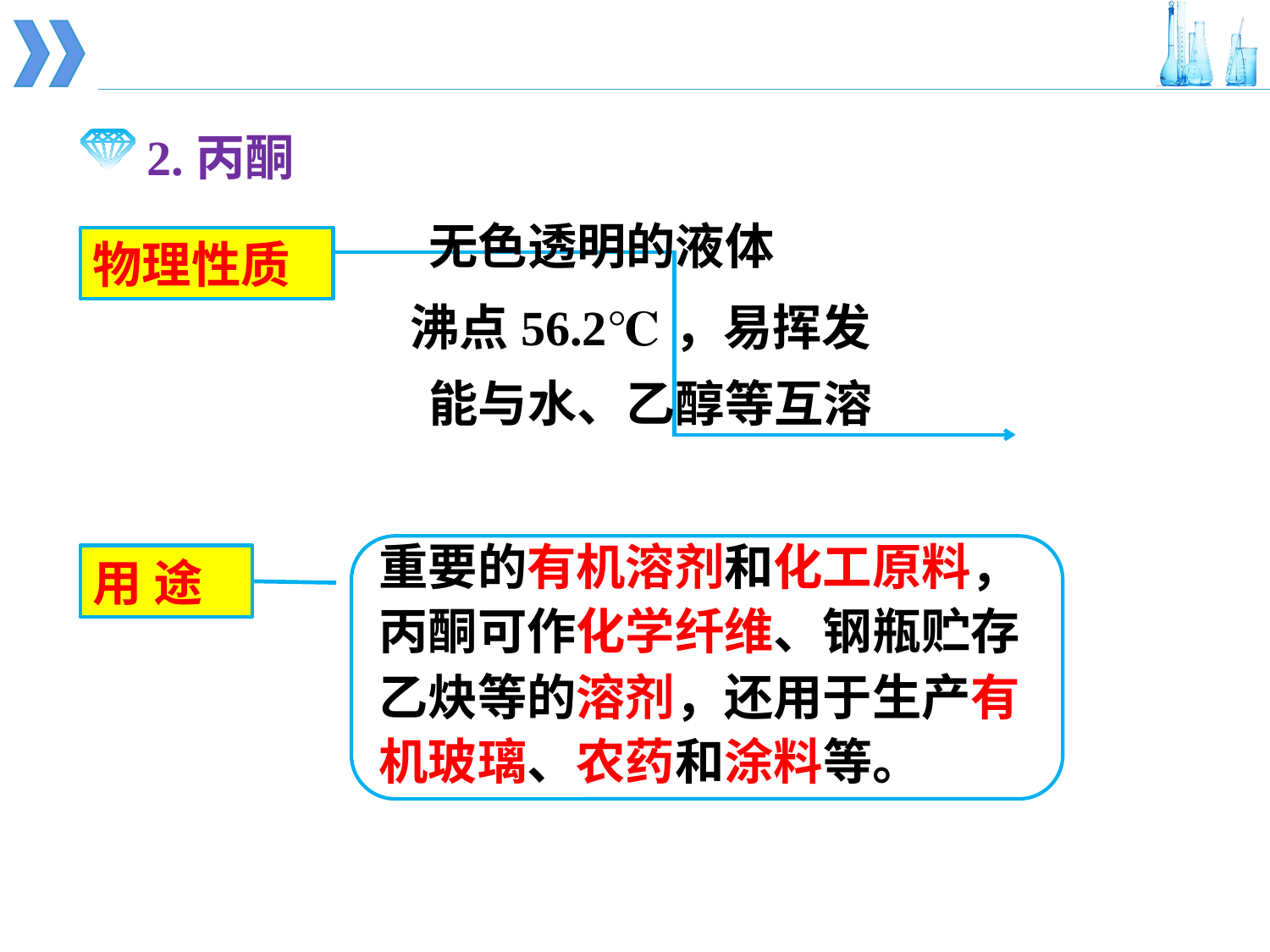

2.丙酮

无色透明的液体
物理性质
沸点56.2℃，易挥发
能与水、乙醇等互溶
重要的有机溶剂和化工原料，丙酮可作化学纤维、钢瓶贮存乙炔等的溶剂，还用于生产有机玻璃、农药和涂料等。

用 途